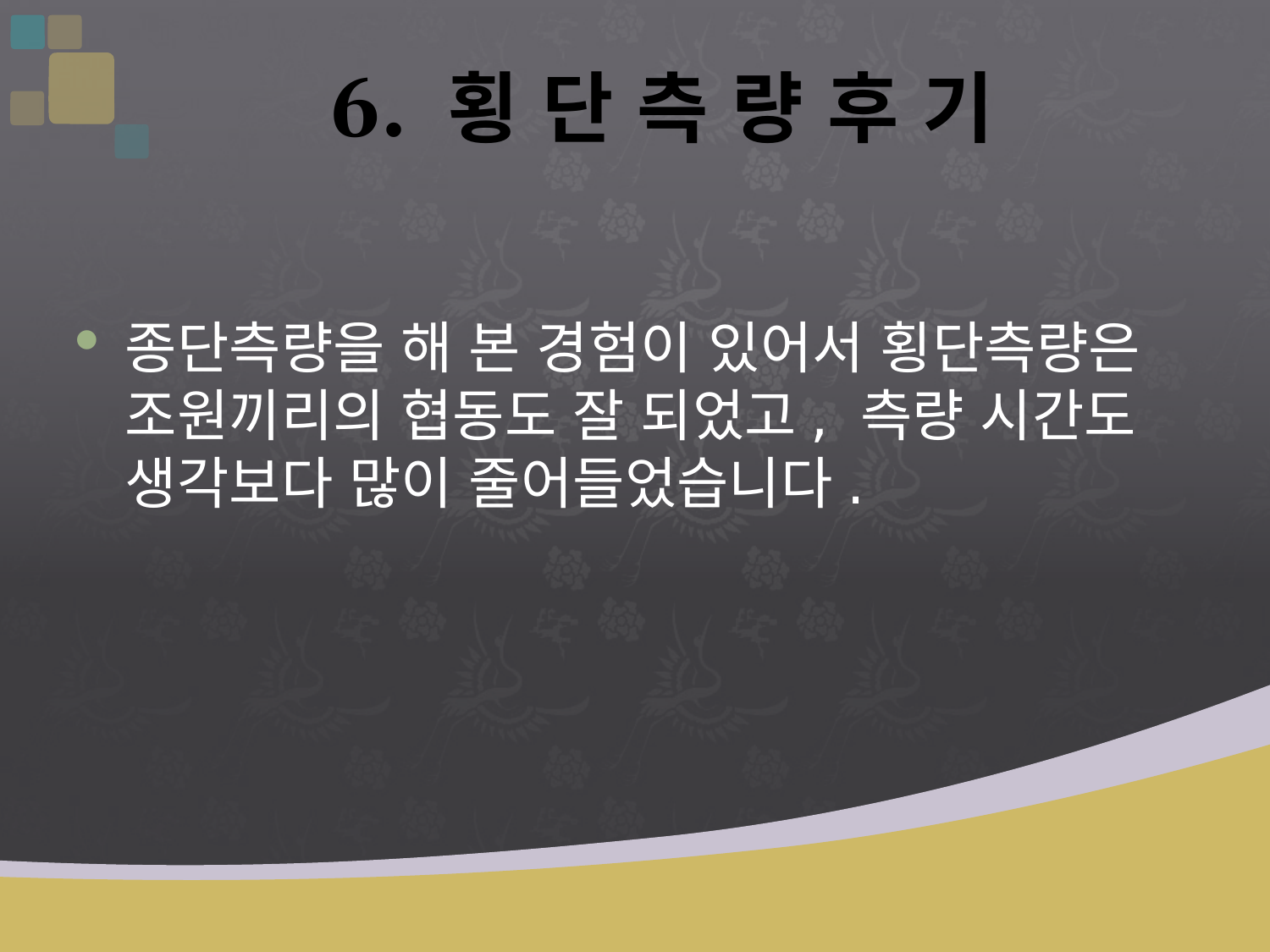

# 6. 횡 단 측 량 후 기
종단측량을 해 본 경험이 있어서 횡단측량은 조원끼리의 협동도 잘 되었고, 측량 시간도 생각보다 많이 줄어들었습니다.